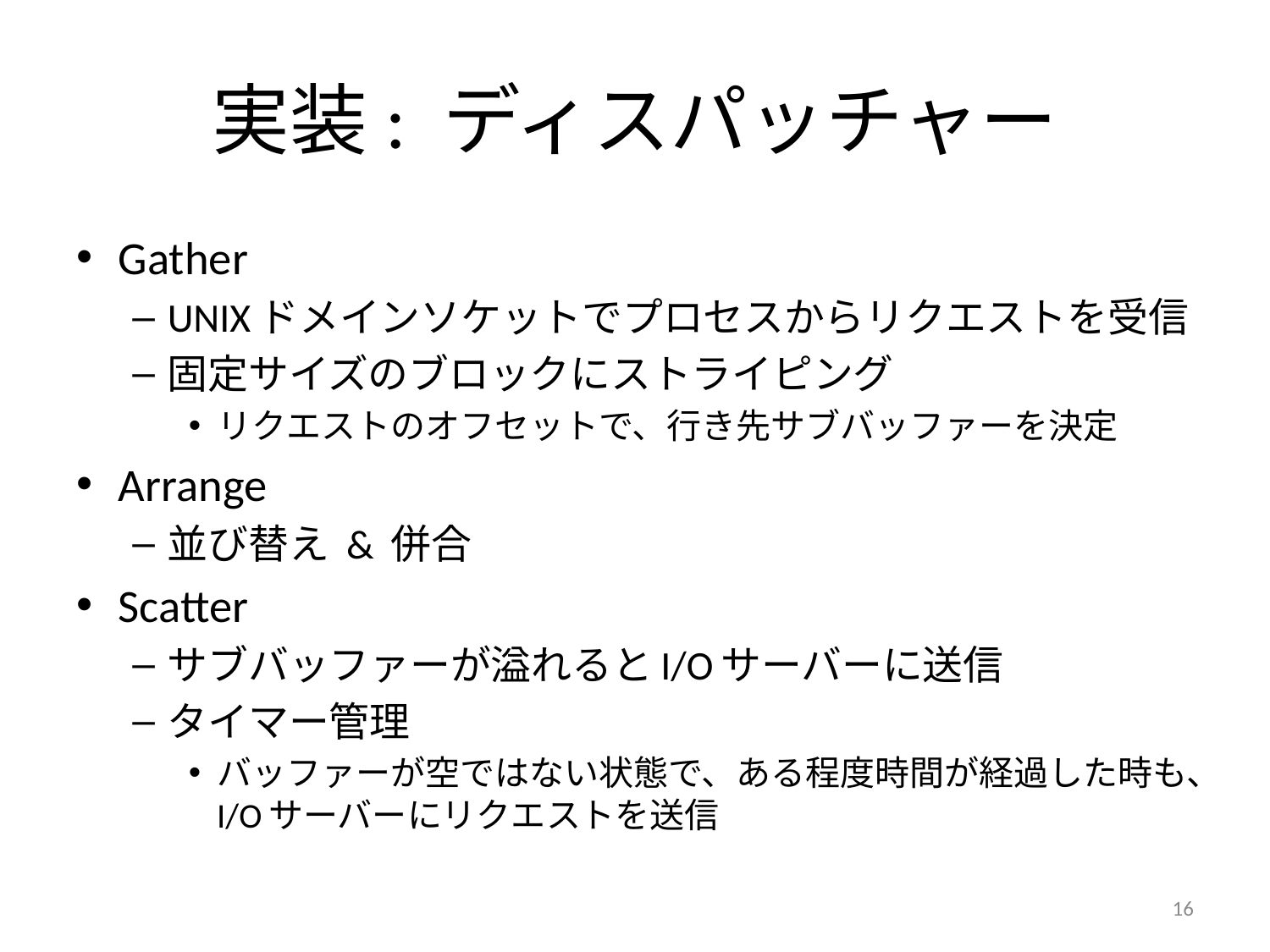

# 実装: ディスパッチャー
Gather
UNIXドメインソケットでプロセスからリクエストを受信
固定サイズのブロックにストライピング
リクエストのオフセットで、行き先サブバッファーを決定
Arrange
並び替え & 併合
Scatter
サブバッファーが溢れるとI/Oサーバーに送信
タイマー管理
バッファーが空ではない状態で、ある程度時間が経過した時も、I/Oサーバーにリクエストを送信
16